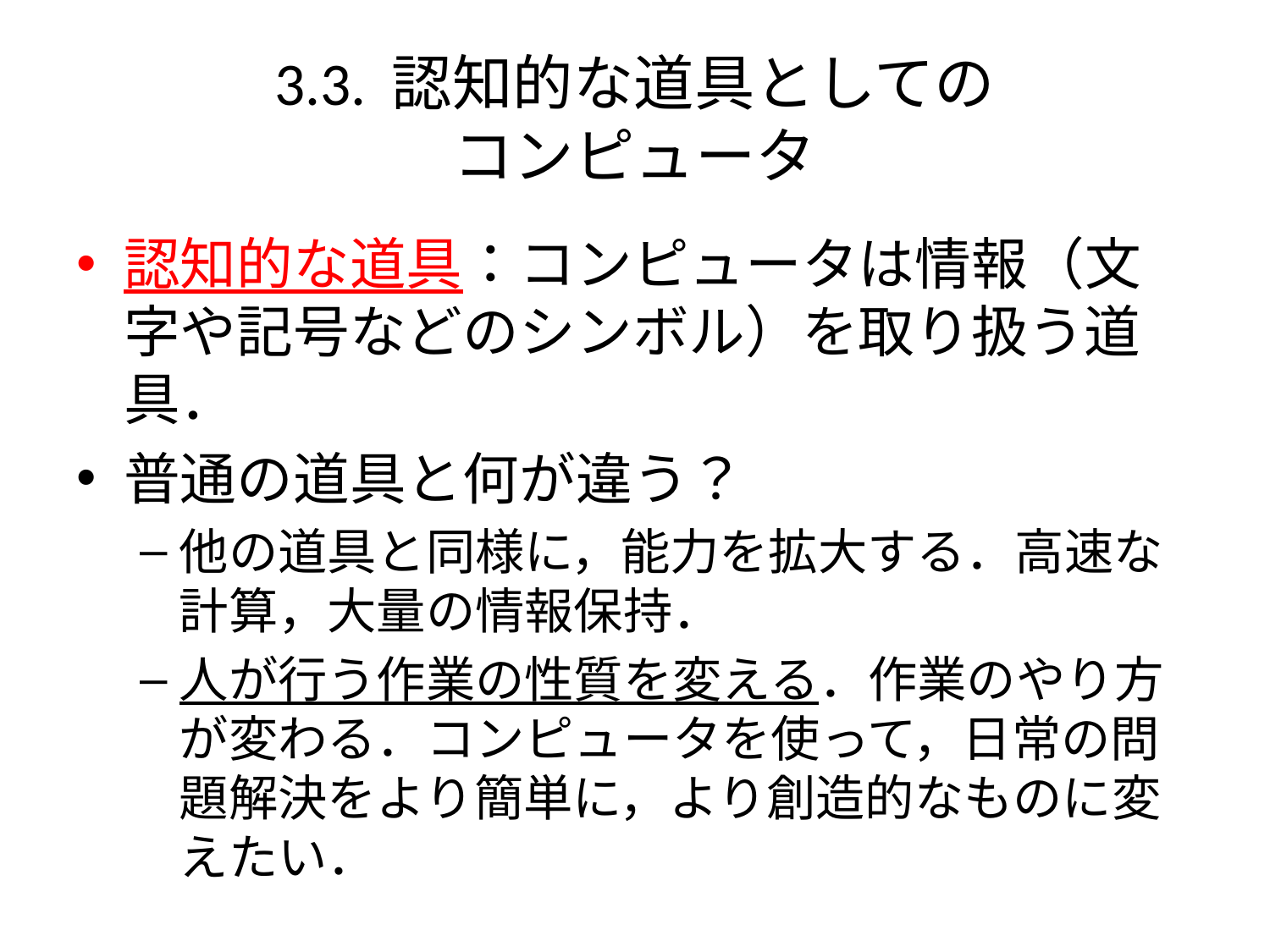

# 3.3. 認知的な道具としての コンピュータ
認知的な道具：コンピュータは情報（文字や記号などのシンボル）を取り扱う道具．
普通の道具と何が違う？
他の道具と同様に，能力を拡大する．高速な計算，大量の情報保持．
人が行う作業の性質を変える．作業のやり方が変わる．コンピュータを使って，日常の問題解決をより簡単に，より創造的なものに変えたい．